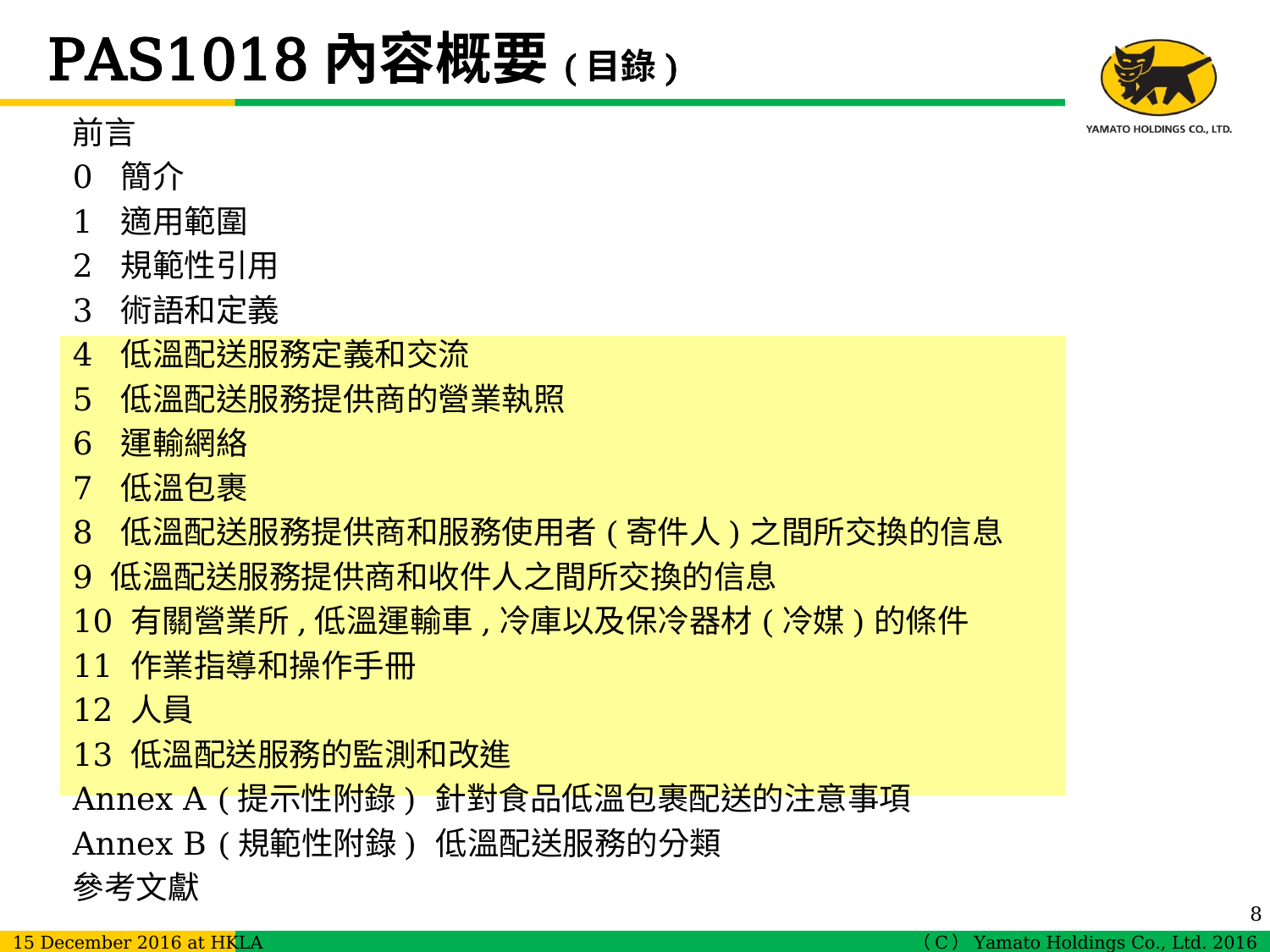

# PAS1018內容概要(目錄)
前言
0  簡介
1  適用範圍
2  規範性引用
3  術語和定義
4  低溫配送服務定義和交流
5  低溫配送服務提供商的營業執照
6  運輸網絡
7  低溫包裹
8  低溫配送服務提供商和服務使用者(寄件人)之間所交換的信息
9 低溫配送服務提供商和收件人之間所交換的信息
10 有關營業所,低溫運輸車,冷庫以及保冷器材(冷媒)的條件
11 作業指導和操作手冊
12 人員
13 低溫配送服務的監測和改進
Annex A (提示性附錄) 針對食品低溫包裹配送的注意事項
Annex B (規範性附錄) 低溫配送服務的分類
參考文獻

8